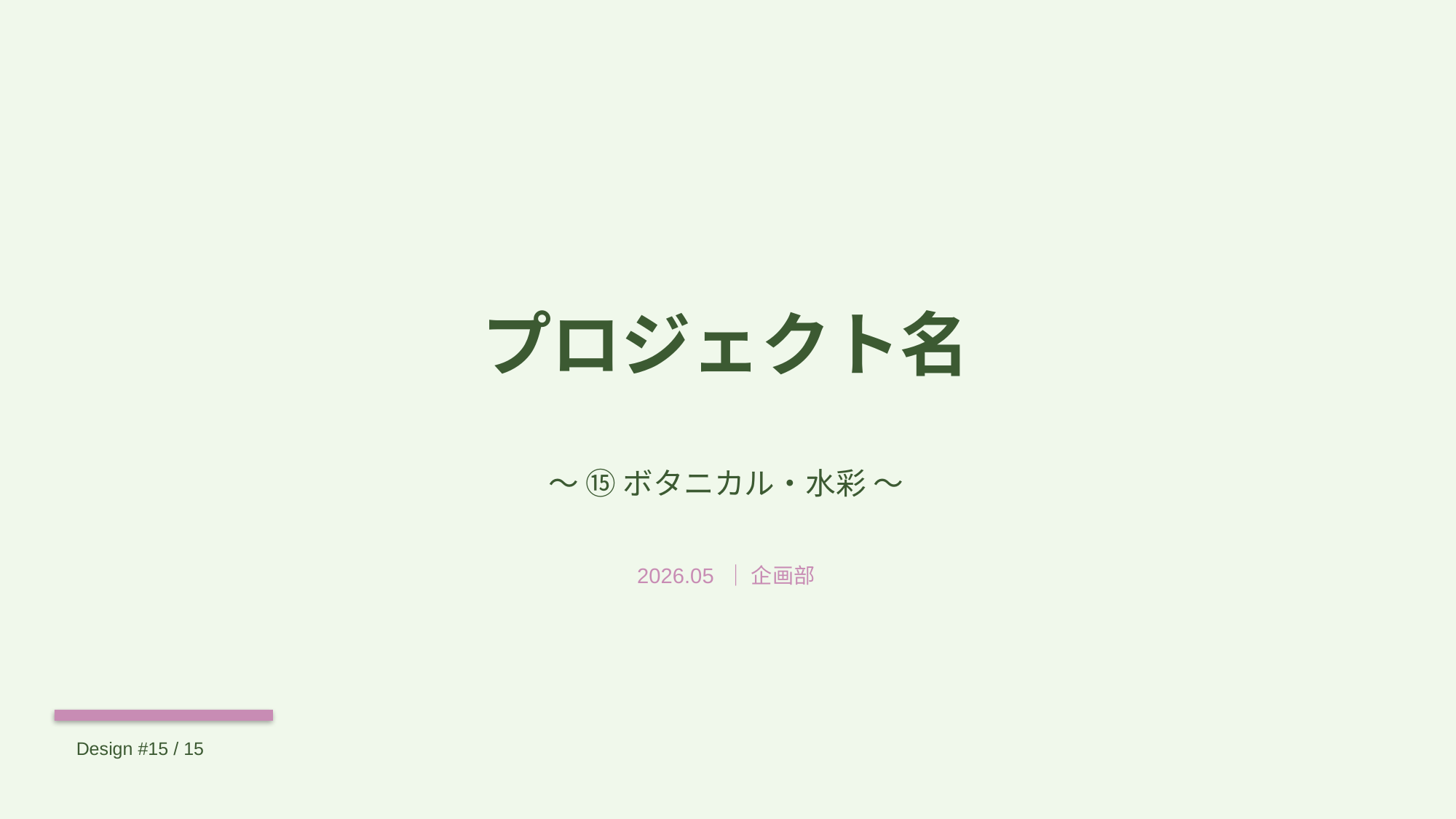

プロジェクト名
〜 ⑮ ボタニカル・水彩 〜
2026.05 ｜ 企画部

Design #15 / 15